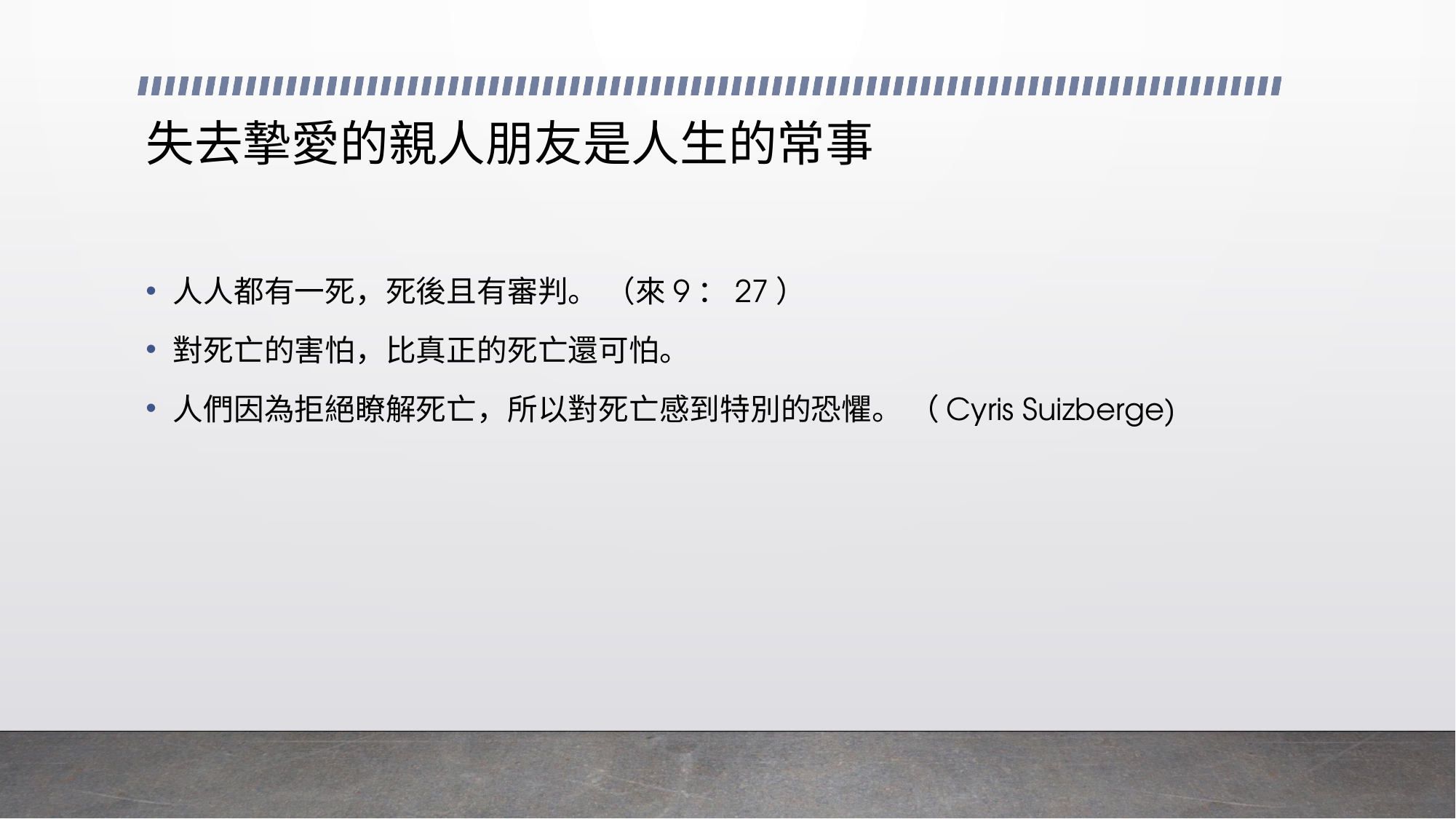

# 失去摯愛的親人朋友是人生的常事
人人都有一死，死後且有審判。 （來9：27）
對死亡的害怕，比真正的死亡還可怕。
人們因為拒絕瞭解死亡，所以對死亡感到特別的恐懼。 （Cyris Suizberge)